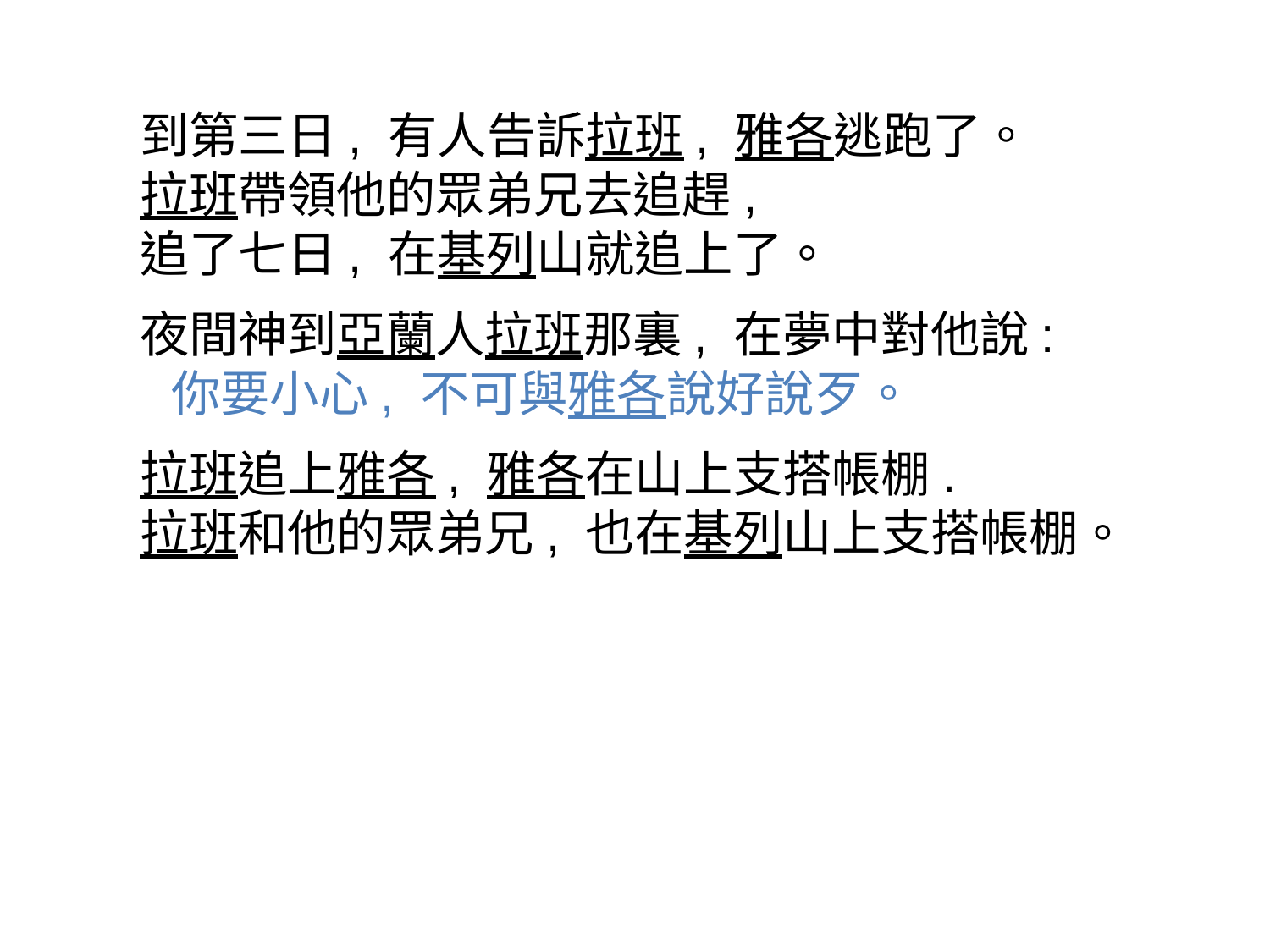

到第三日, 有人告訴拉班, 雅各逃跑了。
拉班帶領他的眾弟兄去追趕,
追了七日, 在基列山就追上了。

夜間神到亞蘭人拉班那裏, 在夢中對他說:
你要小心, 不可與雅各說好說歹。

拉班追上雅各, 雅各在山上支搭帳棚.
拉班和他的眾弟兄, 也在基列山上支搭帳棚。